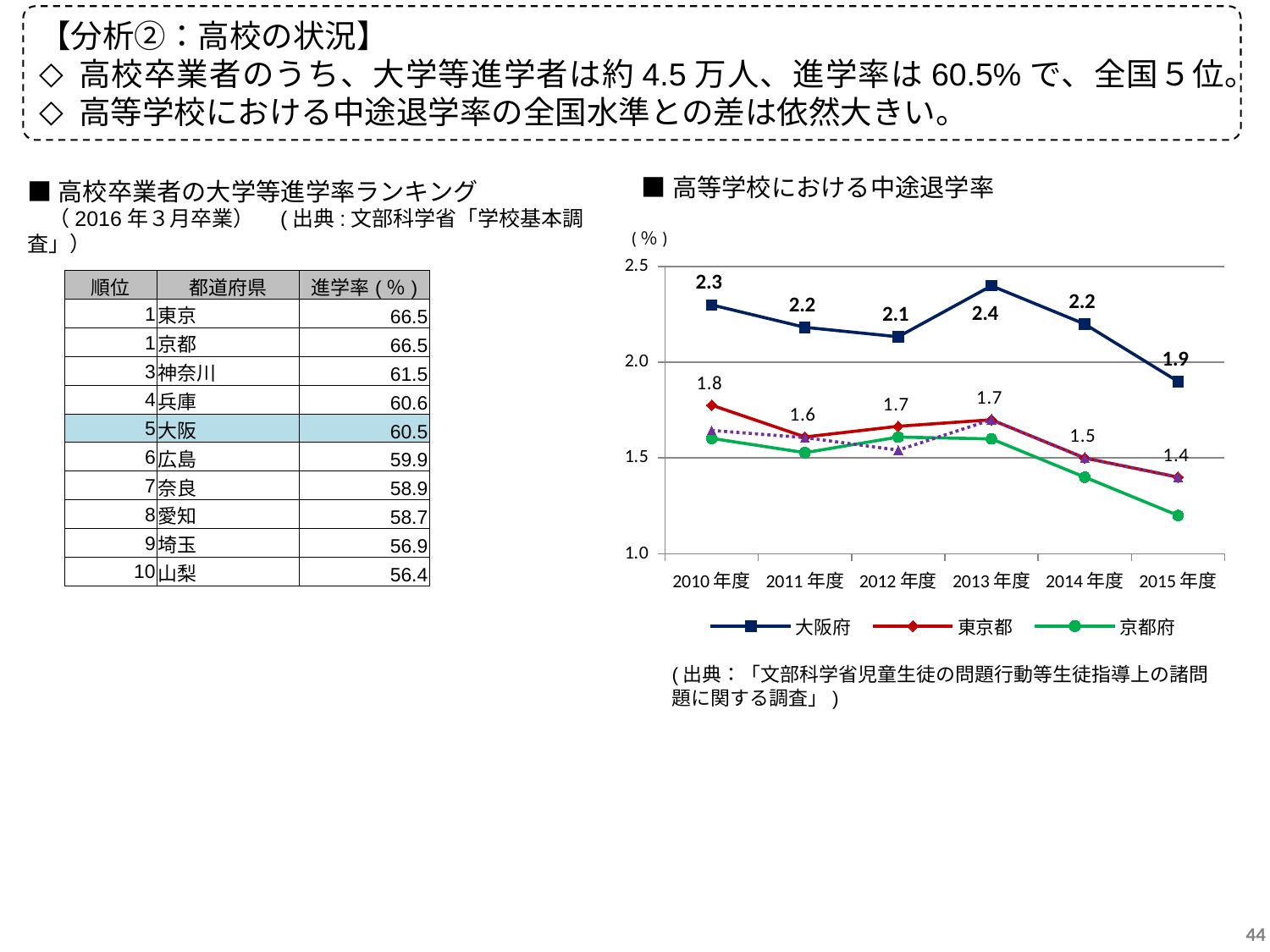

【分析②：高校の状況】
高校卒業者のうち、大学等進学者は約4.5万人、進学率は60.5%で、全国５位。
高等学校における中途退学率の全国水準との差は依然大きい。
■高等学校における中途退学率
■高校卒業者の大学等進学率ランキング
　（2016年３月卒業）　(出典:文部科学省「学校基本調査」）
(％)

### Chart

| Category | 大阪府 | 東京都 | 京都府 | 全国 |
|---|---|---|---|---|
| 2010年度 | 2.3000576011342995 | 1.7766255248759384 | 1.6027933195910984 | 1.6443678731200229 |
| 2011年度 | 2.18288411421138 | 1.6102284954743973 | 1.5279011092787573 | 1.6067272026619612 |
| 2012年度 | 2.1337383664143816 | 1.6660577734665338 | 1.6097363987021849 | 1.541172286221537 |
| 2013年度 | 2.4 | 1.7 | 1.6 | 1.7 |
| 2014年度 | 2.2 | 1.5 | 1.4 | 1.5 |
| 2015年度 | 1.9 | 1.4 | 1.2 | 1.4 |
| 順位 | 都道府県 | 進学率(％) |
| --- | --- | --- |
| 1 | 東京 | 66.5 |
| 1 | 京都 | 66.5 |
| 3 | 神奈川 | 61.5 |
| 4 | 兵庫 | 60.6 |
| 5 | 大阪 | 60.5 |
| 6 | 広島 | 59.9 |
| 7 | 奈良 | 58.9 |
| 8 | 愛知 | 58.7 |
| 9 | 埼玉 | 56.9 |
| 10 | 山梨 | 56.4 |
(出典：「文部科学省児童生徒の問題行動等生徒指導上の諸問題に関する調査」)
44